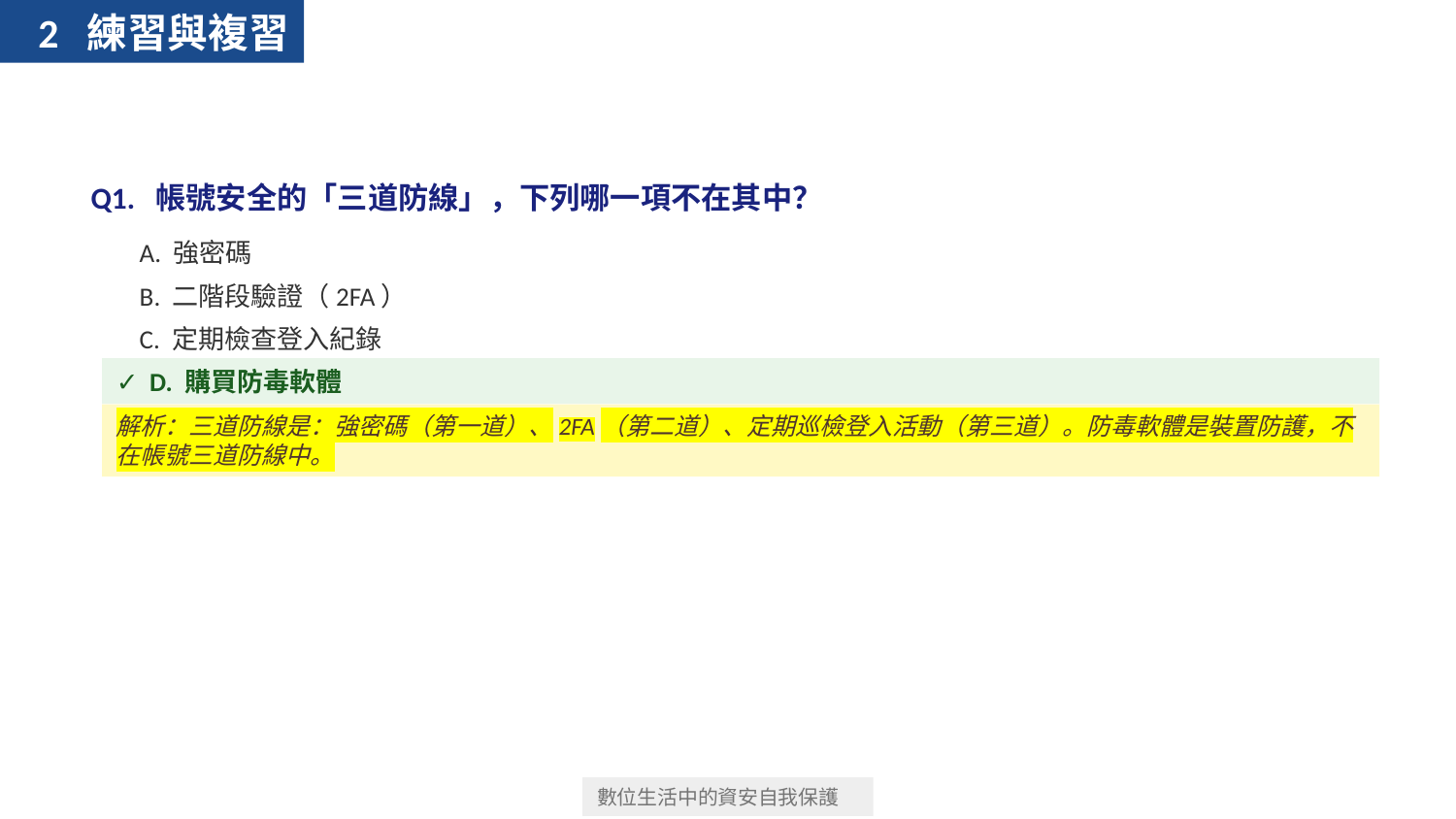

2  練習與複習
Q1.  帳號安全的「三道防線」，下列哪一項不在其中？
    A. 強密碼
    B. 二階段驗證（2FA）
    C. 定期檢查登入紀錄
✓  D. 購買防毒軟體
解析：三道防線是：強密碼（第一道）、2FA（第二道）、定期巡檢登入活動（第三道）。防毒軟體是裝置防護，不在帳號三道防線中。
數位生活中的資安自我保護